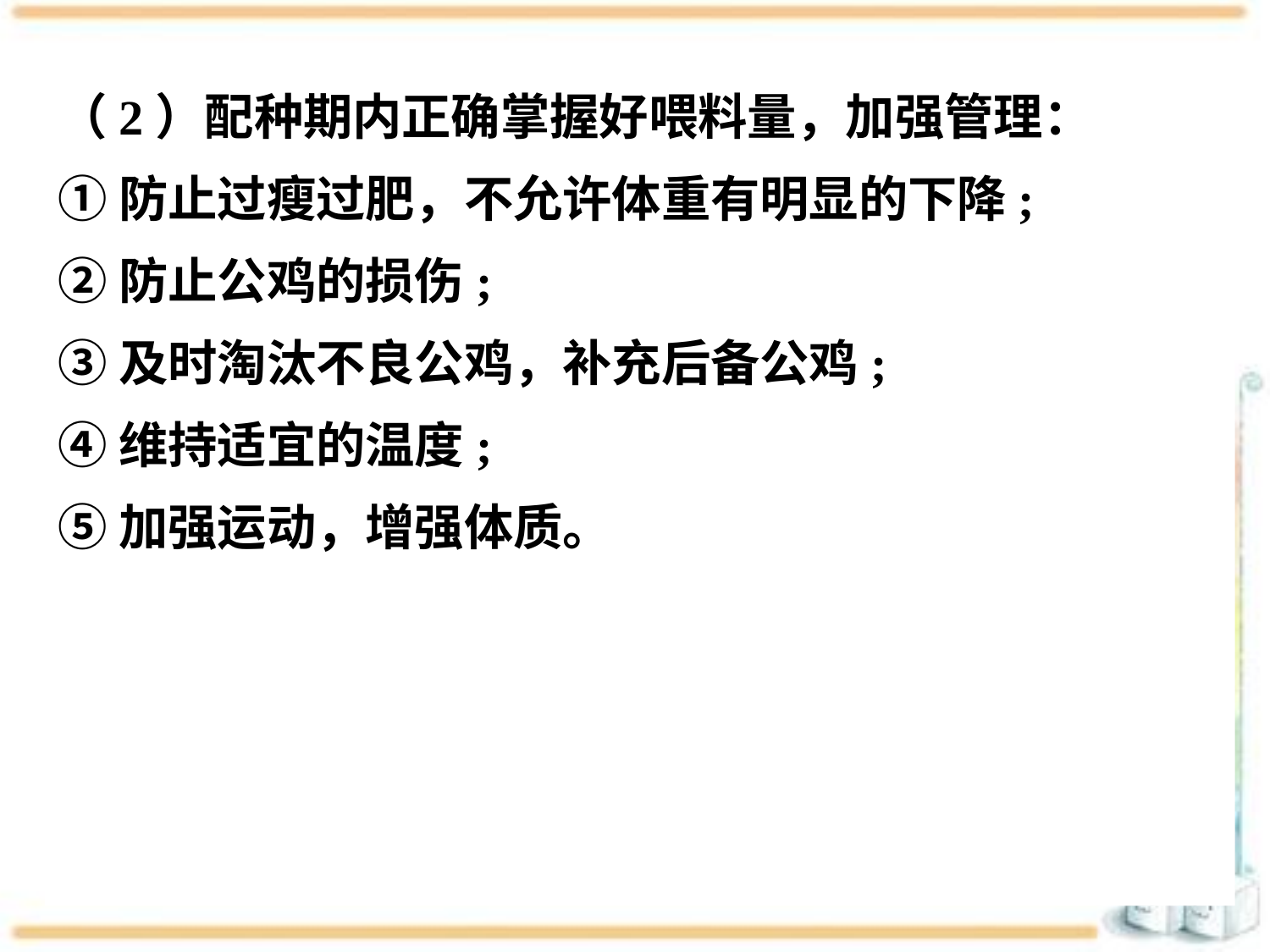

（2）配种期内正确掌握好喂料量，加强管理：
①防止过瘦过肥，不允许体重有明显的下降;
②防止公鸡的损伤;
③及时淘汰不良公鸡，补充后备公鸡;
④维持适宜的温度;
⑤加强运动，增强体质。